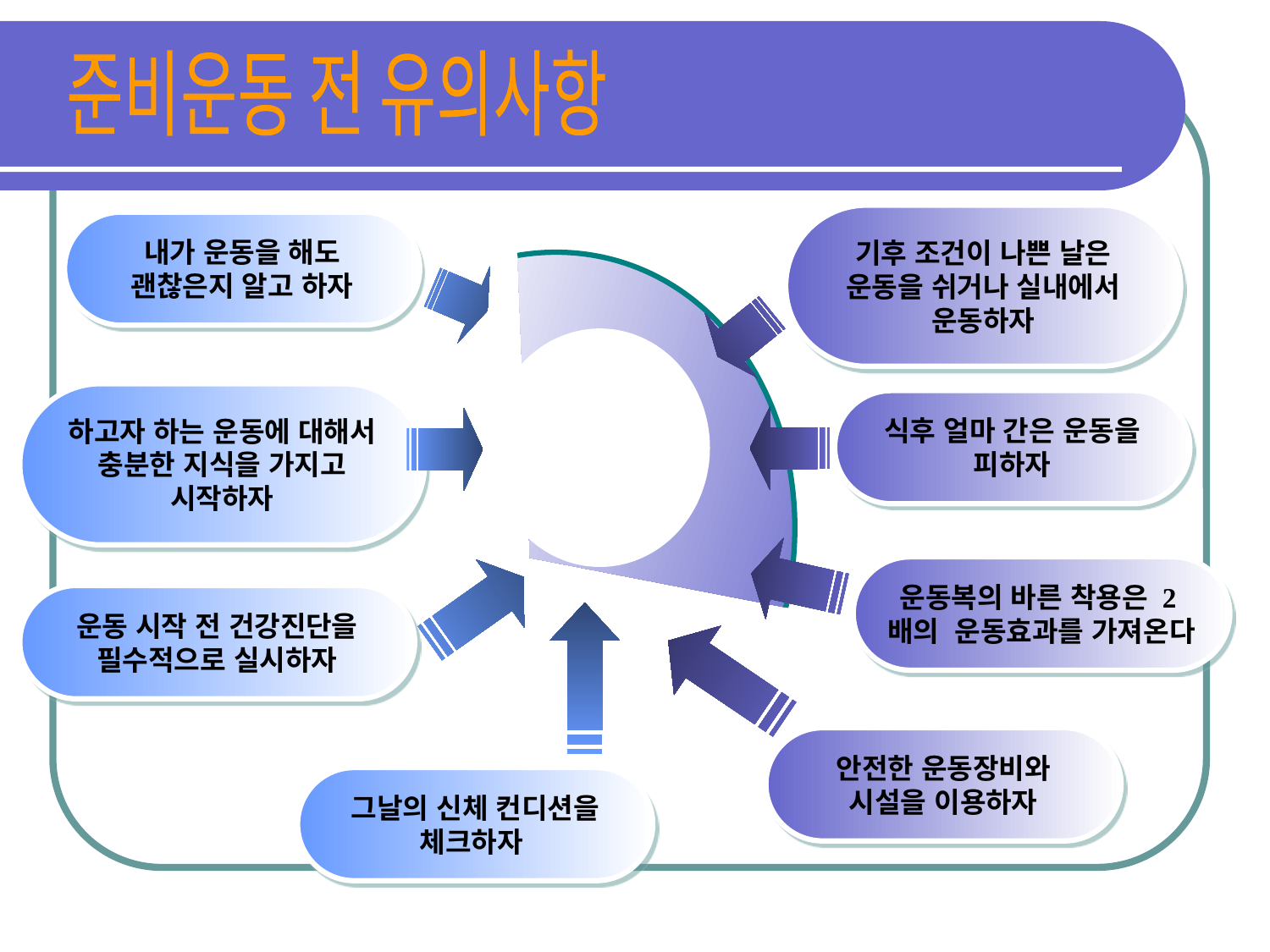

준비운동 전 유의사항
기후 조건이 나쁜 날은 운동을 쉬거나 실내에서 운동하자

식후 얼마 간은 운동을 피하자

운동복의 바른 착용은 2배의  운동효과를 가져온다

안전한 운동장비와 시설을 이용하자
내가 운동을 해도 괜찮은지 알고 하자

하고자 하는 운동에 대해서 충분한 지식을 가지고 시작하자

운동 시작 전 건강진단을 필수적으로 실시하자

그날의 신체 컨디션을 체크하자